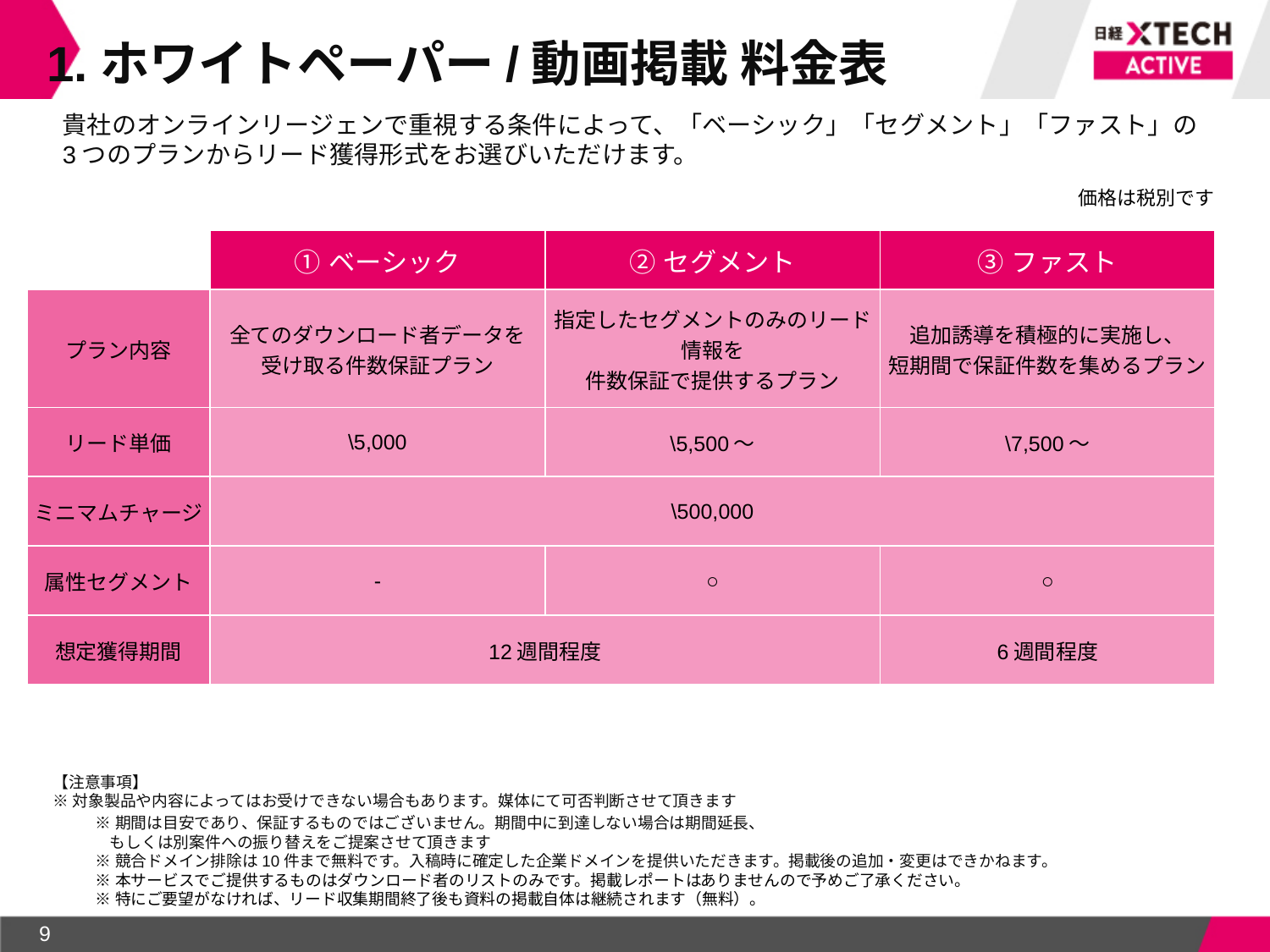

1.ホワイトペーパー/動画掲載 料金表
貴社のオンラインリージェンで重視する条件によって、「ベーシック」「セグメント」「ファスト」の
3つのプランからリード獲得形式をお選びいただけます。
価格は税別です
|  | ①ベーシック | ②セグメント | ③ファスト |
| --- | --- | --- | --- |
| プラン内容 | 全てのダウンロード者データを 受け取る件数保証プラン | 指定したセグメントのみのリード情報を 件数保証で提供するプラン | 追加誘導を積極的に実施し、 短期間で保証件数を集めるプラン |
| リード単価 | \5,000 | \5,500～ | \7,500～ |
| ミニマムチャージ | \500,000 |  |  |
| 属性セグメント | - | ○ | ○ |
| 想定獲得期間 | 12週間程度 |  | 6週間程度 |
【注意事項】
※対象製品や内容によってはお受けできない場合もあります。媒体にて可否判断させて頂きます
※期間は目安であり、保証するものではございません。期間中に到達しない場合は期間延長、
   もしくは別案件への振り替えをご提案させて頂きます
※競合ドメイン排除は10件まで無料です。入稿時に確定した企業ドメインを提供いただきます。掲載後の追加・変更はできかねます。
※本サービスでご提供するものはダウンロード者のリストのみです。掲載レポートはありませんので予めご了承ください。
※特にご要望がなければ、リード収集期間終了後も資料の掲載自体は継続されます（無料）。
9